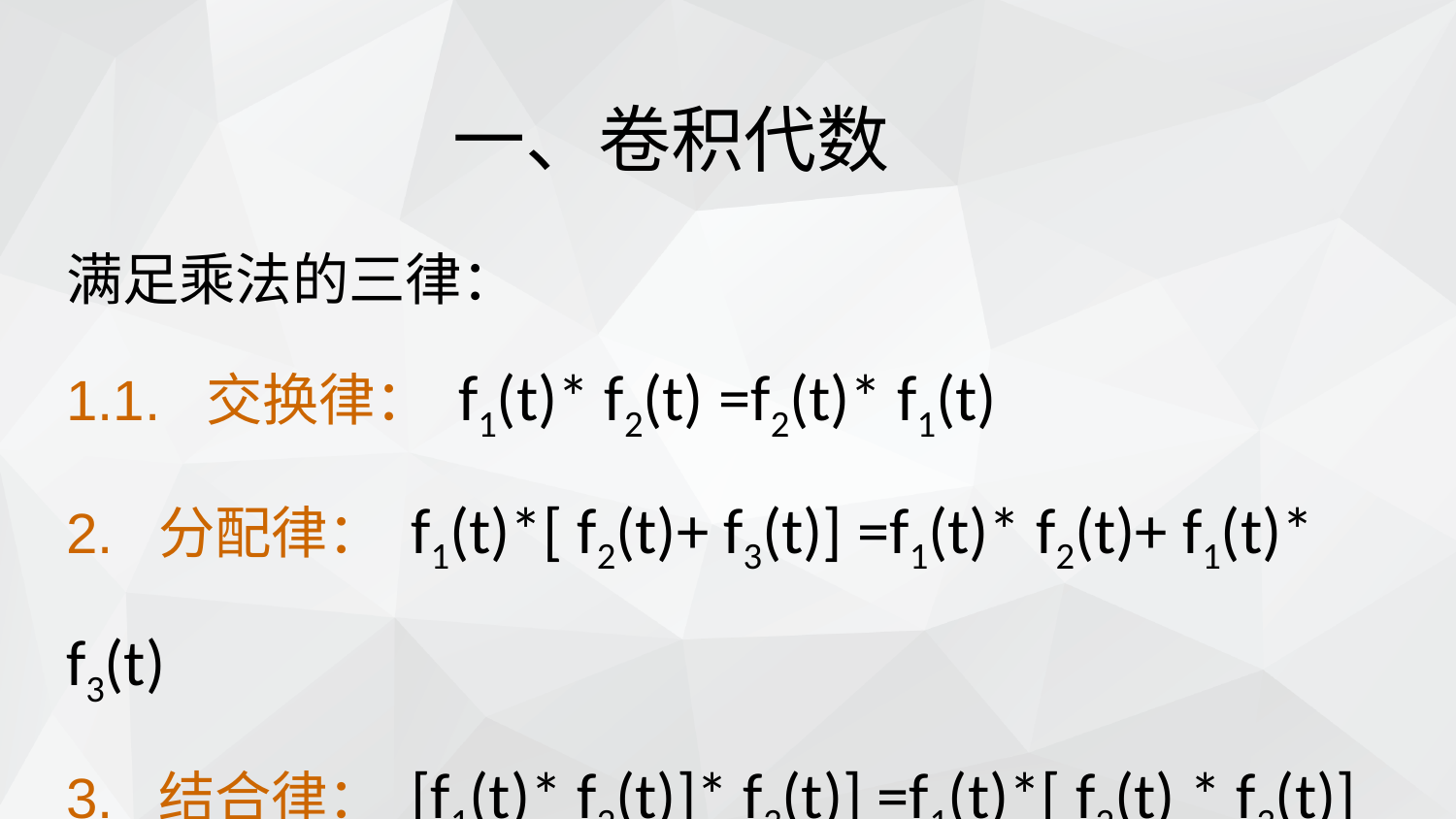

一、卷积代数
满足乘法的三律：
1.  交换律： f1(t)* f2(t) =f2(t)* f1(t)
2.  分配律： f1(t)*[ f2(t)+ f3(t)] =f1(t)* f2(t)+ f1(t)* f3(t)
3.  结合律： [f1(t)* f2(t)]* f3(t)] =f1(t)*[ f2(t) * f3(t)]